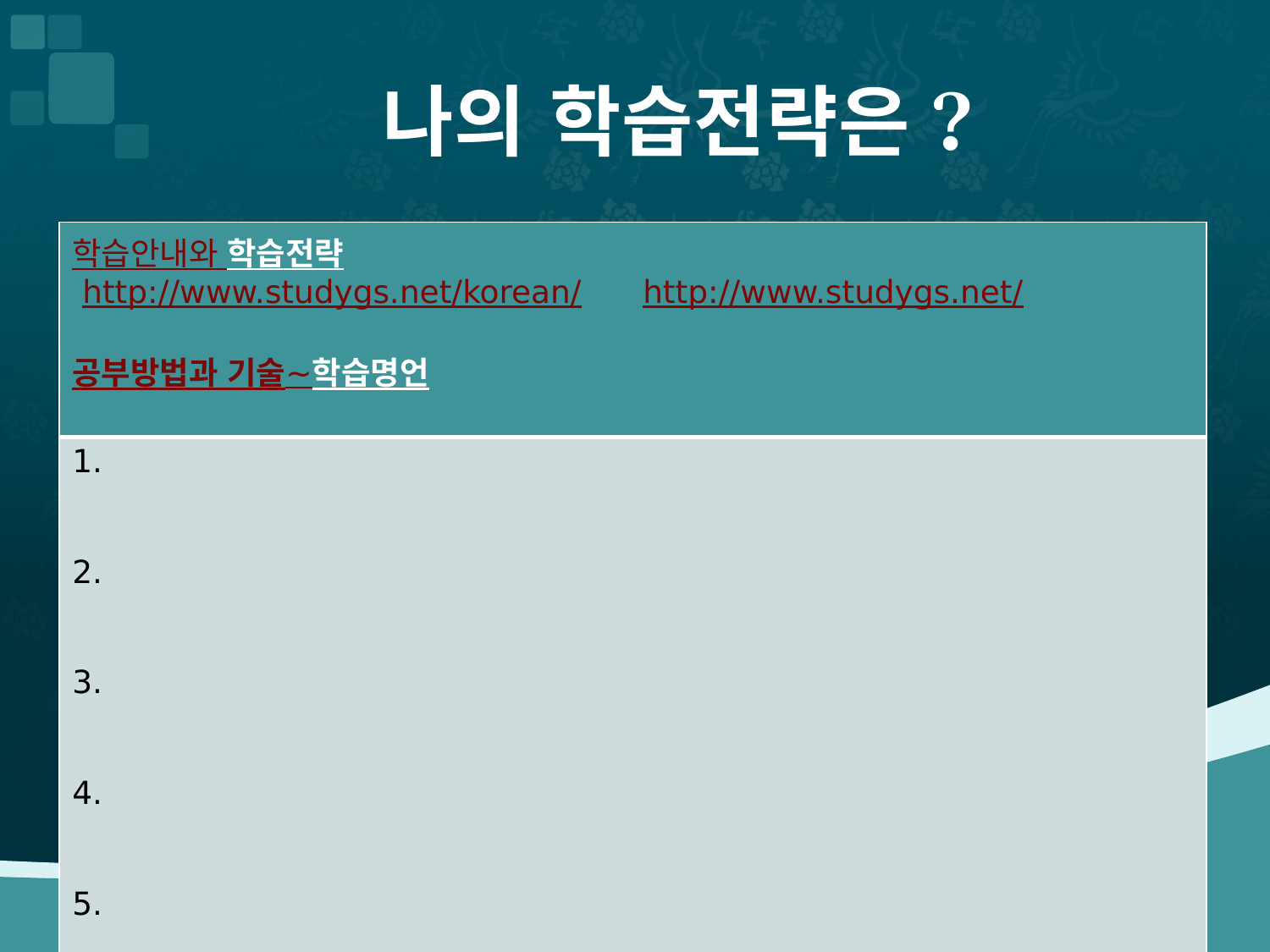

# 나의 학습전략은?
| 학습안내와 학습전략 http://www.studygs.net/korean/ http://www.studygs.net/ 공부방법과 기술~학습명언 |
| --- |
| 1. 2. 3. 4. 5. |